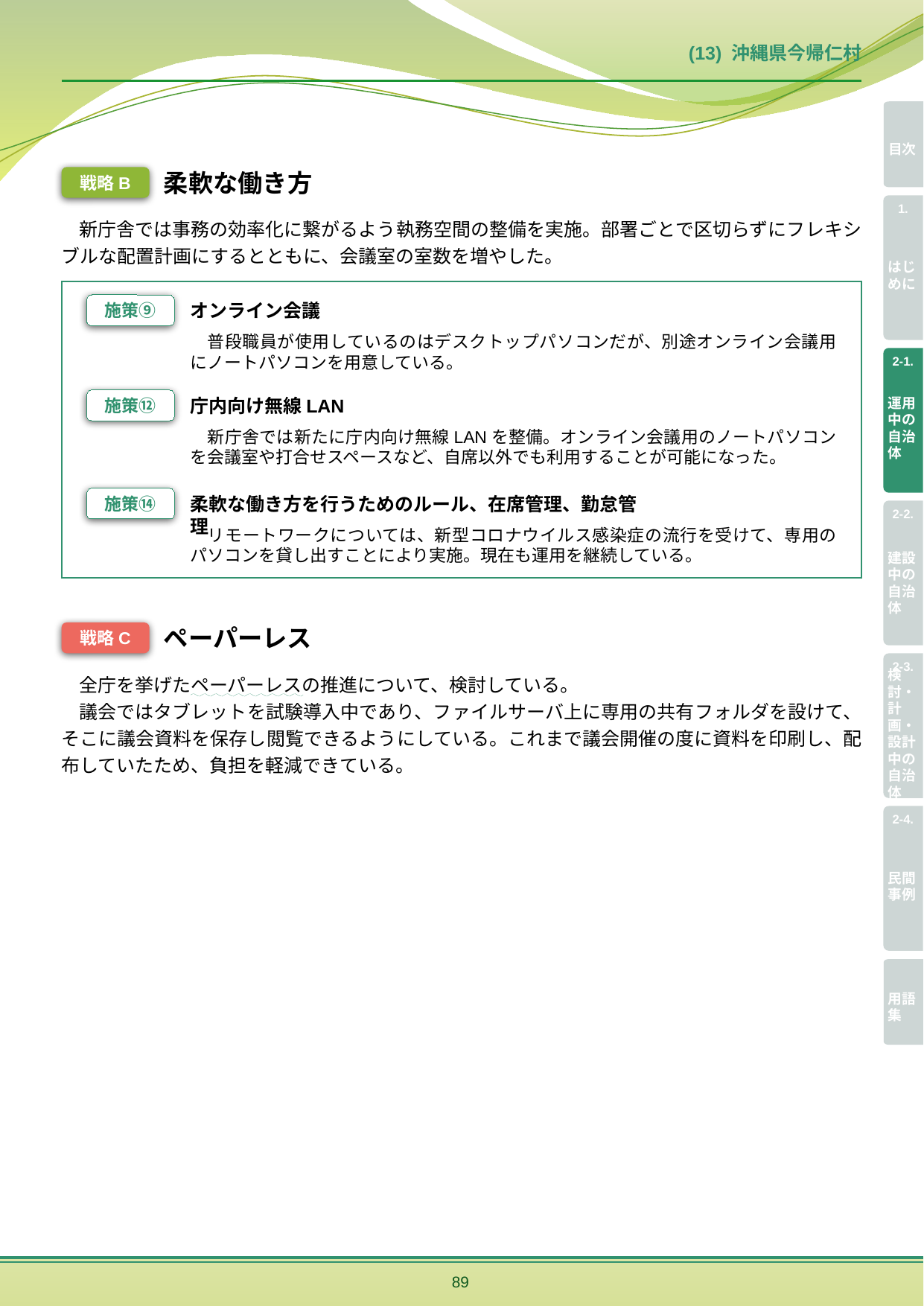

(13) 沖縄県今帰仁村
戦略B
柔軟な働き方
新庁舎では事務の効率化に繋がるよう執務空間の整備を実施。部署ごとで区切らずにフレキシブルな配置計画にするとともに、会議室の室数を増やした。

施策⑨
オンライン会議
普段職員が使用しているのはデスクトップパソコンだが、別途オンライン会議用にノートパソコンを用意している。
施策⑫
庁内向け無線LAN
新庁舎では新たに庁内向け無線LANを整備。オンライン会議用のノートパソコンを会議室や打合せスペースなど、自席以外でも利用することが可能になった。
施策⑭
柔軟な働き方を行うためのルール、在席管理、勤怠管理
リモートワークについては、新型コロナウイルス感染症の流行を受けて、専用のパソコンを貸し出すことにより実施。現在も運用を継続している。
戦略C
ペーパーレス
全庁を挙げたペーパーレスの推進について、検討している。
議会ではタブレットを試験導入中であり、ファイルサーバ上に専用の共有フォルダを設けて、そこに議会資料を保存し閲覧できるようにしている。これまで議会開催の度に資料を印刷し、配布していたため、負担を軽減できている。
89